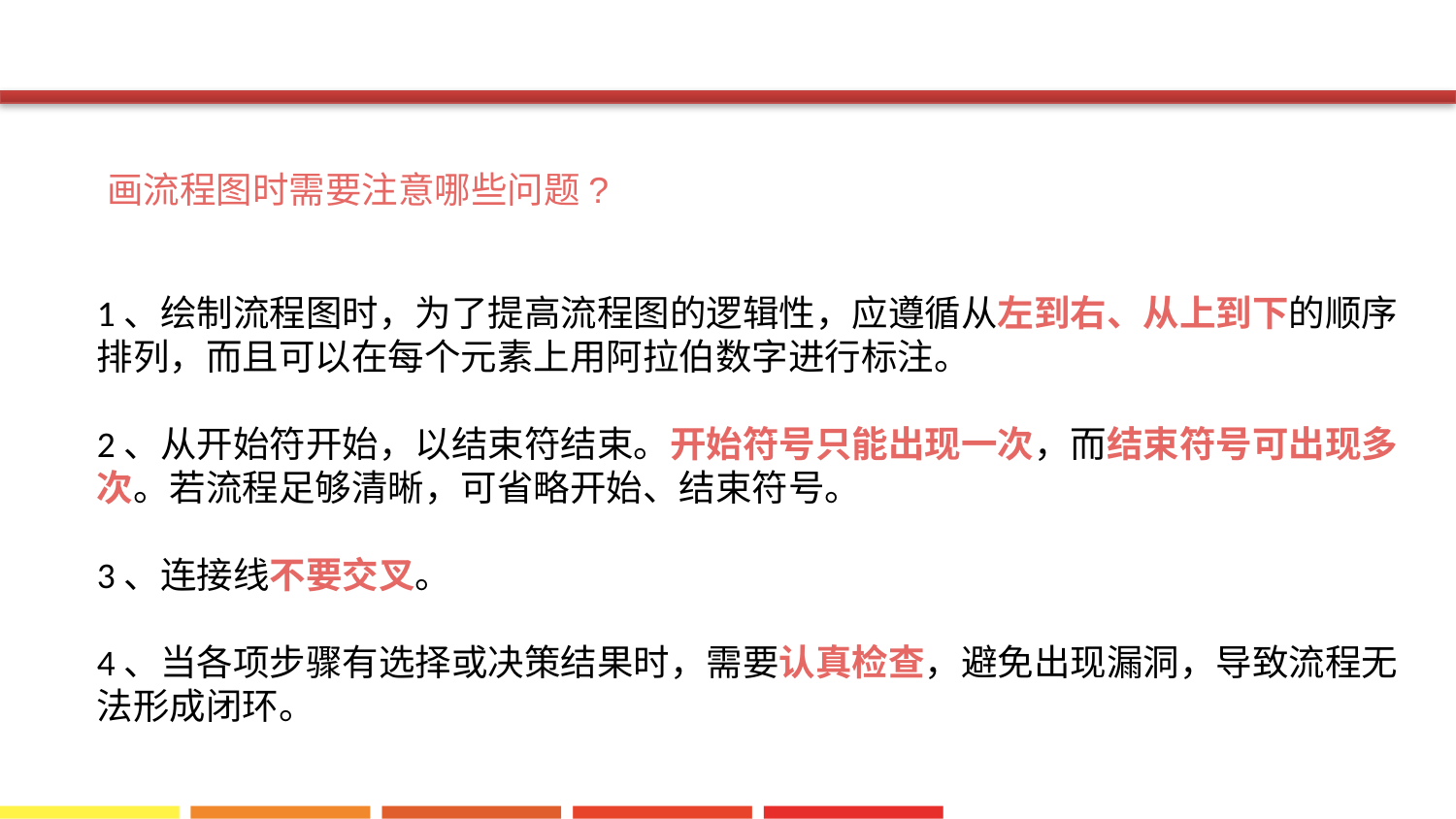

画流程图时需要注意哪些问题?
1、绘制流程图时，为了提高流程图的逻辑性，应遵循从左到右、从上到下的顺序排列，而且可以在每个元素上用阿拉伯数字进行标注。

2、从开始符开始，以结束符结束。开始符号只能出现一次，而结束符号可出现多次。若流程足够清晰，可省略开始、结束符号。

3、连接线不要交叉。

4、当各项步骤有选择或决策结果时，需要认真检查，避免出现漏洞，导致流程无法形成闭环。